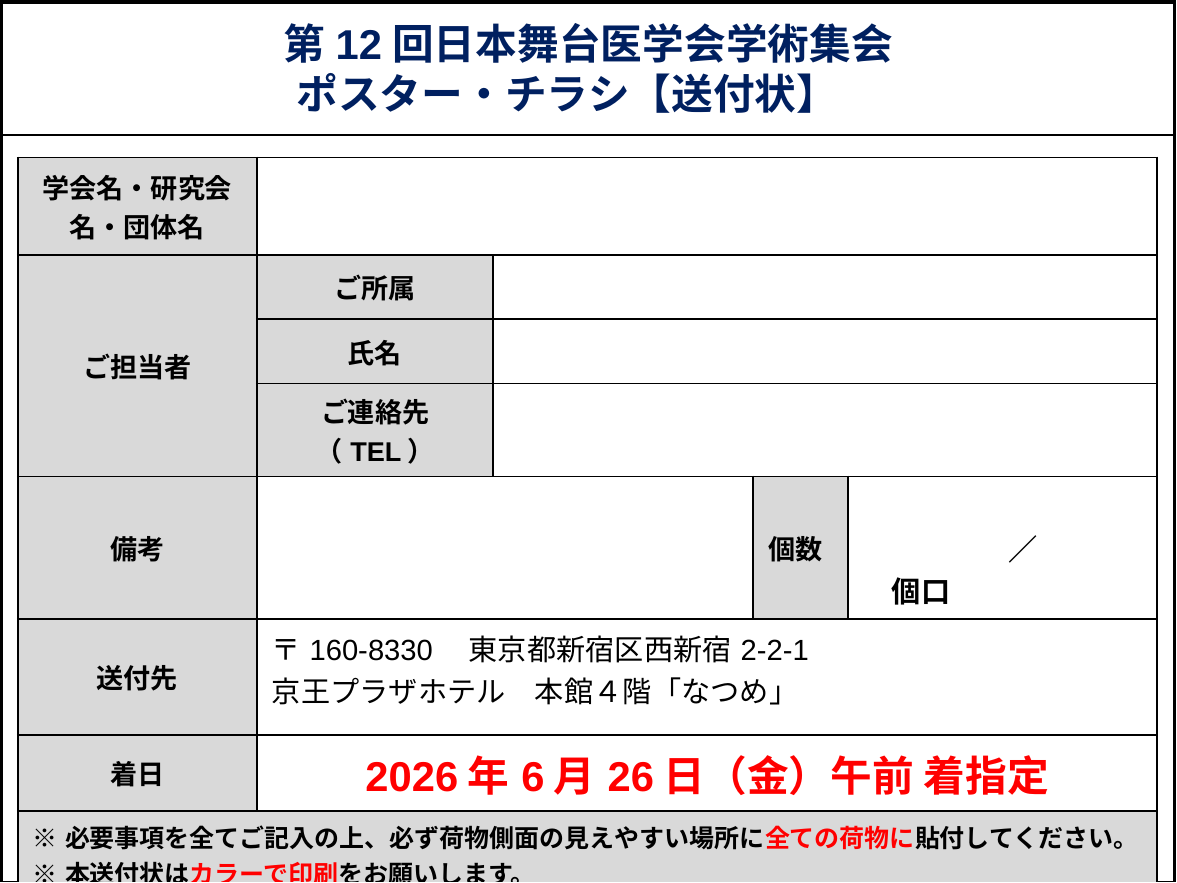

第12回日本舞台医学会学術集会
ポスター・チラシ【送付状】
| 学会名・研究会名・団体名 |  |  |  |  |
| --- | --- | --- | --- | --- |
| ご担当者 | ご所属 |  |  |  |
|  | 氏名 |  |  |  |
|  | ご連絡先（TEL） |  |  |  |
| 備考 |  |  | 個数 | ／　　　　個口 |
| 送付先 | 〒160-8330　東京都新宿区西新宿2-2-1 京王プラザホテル　本館４階「なつめ」 |  |  |  |
| 着日 | 2026年6月26日（金）午前 着指定 |  |  |  |
| ※必要事項を全てご記入の上、必ず荷物側面の見えやすい場所に全ての荷物に貼付してください。 ※本送付状はカラーで印刷をお願いします。 |  |  |  |  |